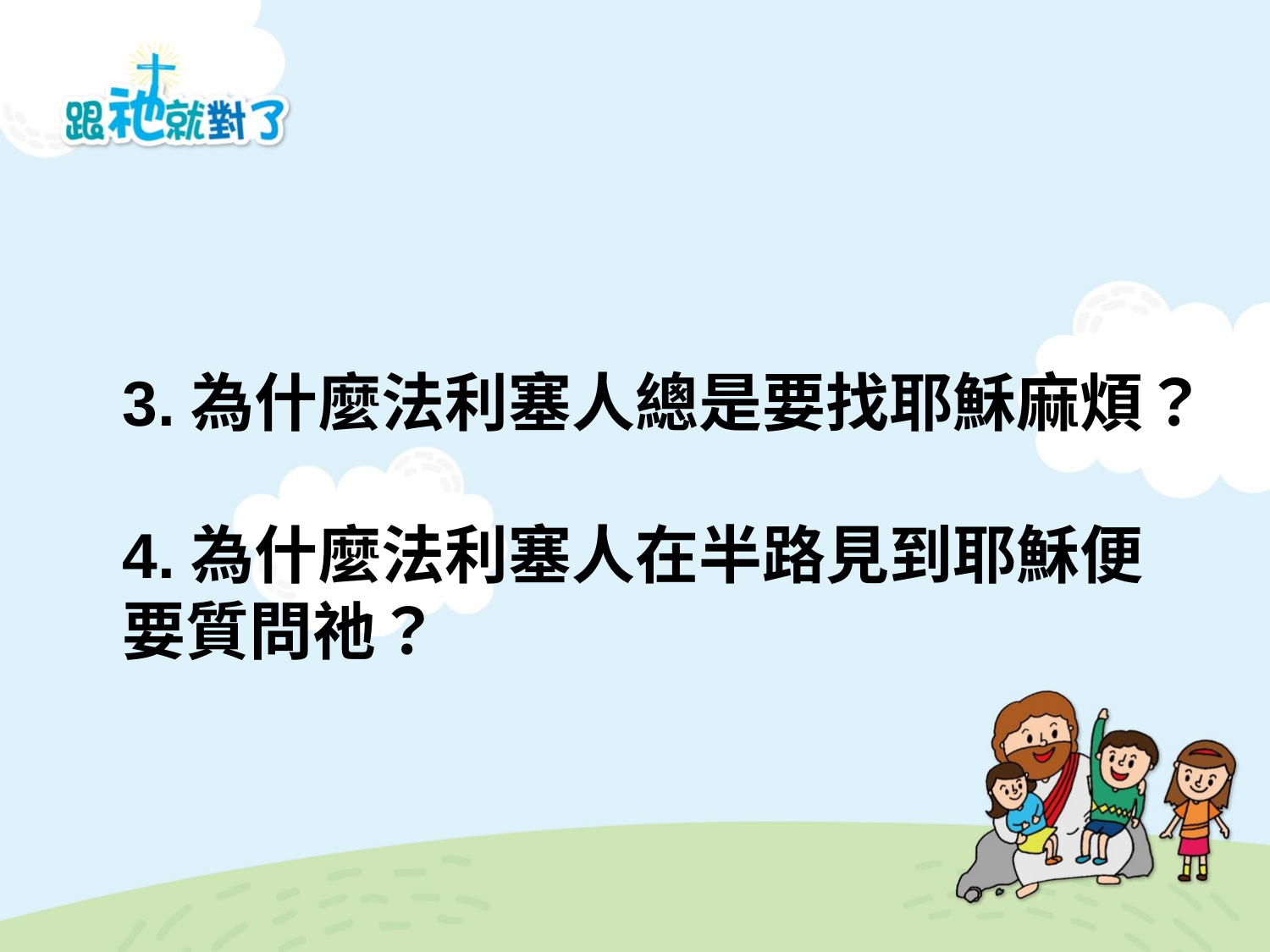

3.為什麼法利塞人總是要找耶穌麻煩？

4.為什麼法利塞人在半路見到耶穌便要質問祂？